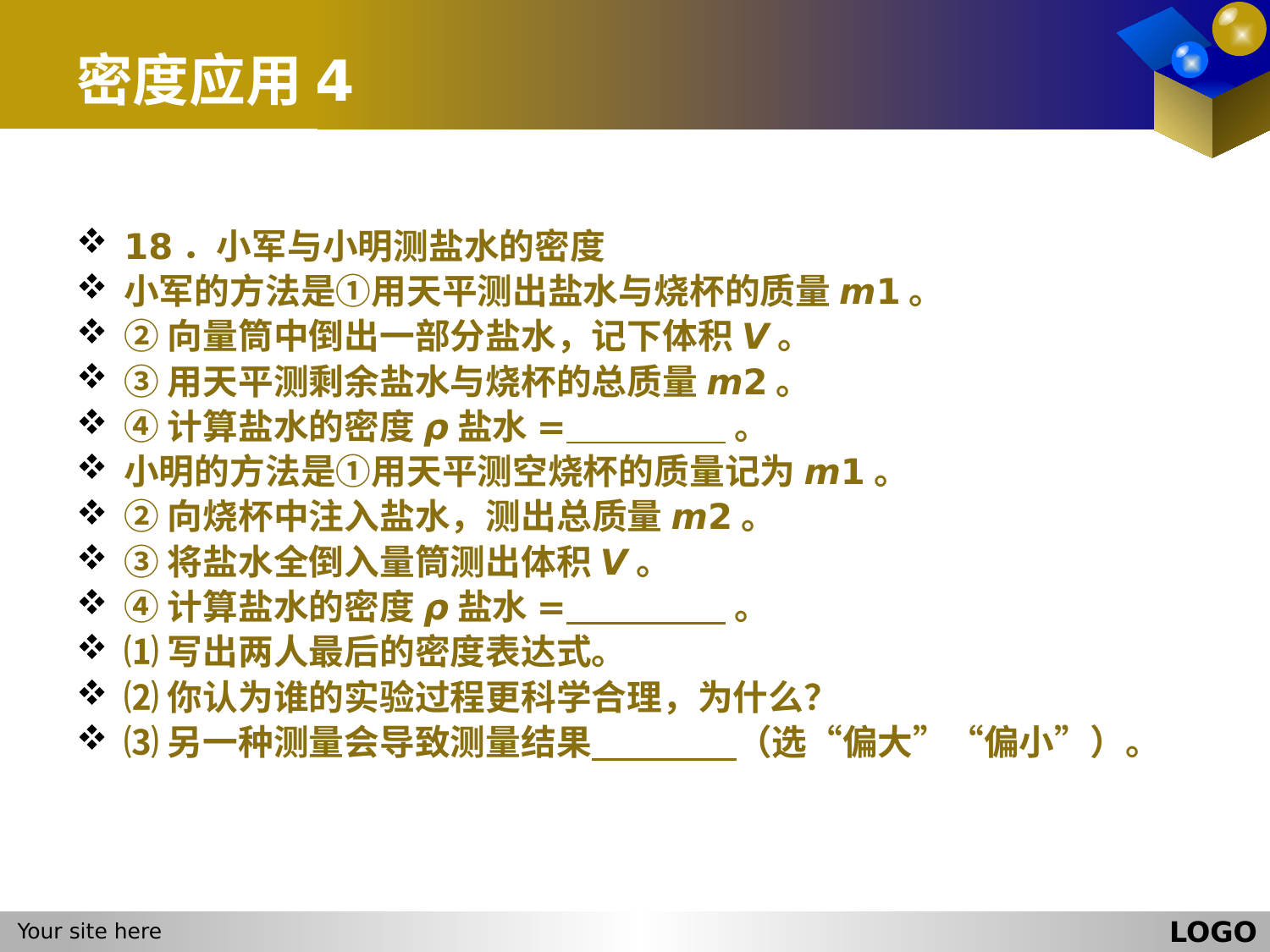

# 密度应用4
18．小军与小明测盐水的密度
小军的方法是①用天平测出盐水与烧杯的质量m1。
②向量筒中倒出一部分盐水，记下体积V。
③用天平测剩余盐水与烧杯的总质量m2。
④计算盐水的密度ρ盐水=             。
小明的方法是①用天平测空烧杯的质量记为m1。
②向烧杯中注入盐水，测出总质量m2。
③将盐水全倒入量筒测出体积V。
④计算盐水的密度ρ盐水=             。
⑴写出两人最后的密度表达式。
⑵你认为谁的实验过程更科学合理，为什么？
⑶另一种测量会导致测量结果                  （选“偏大”“偏小”）。
LOGO
Your site here